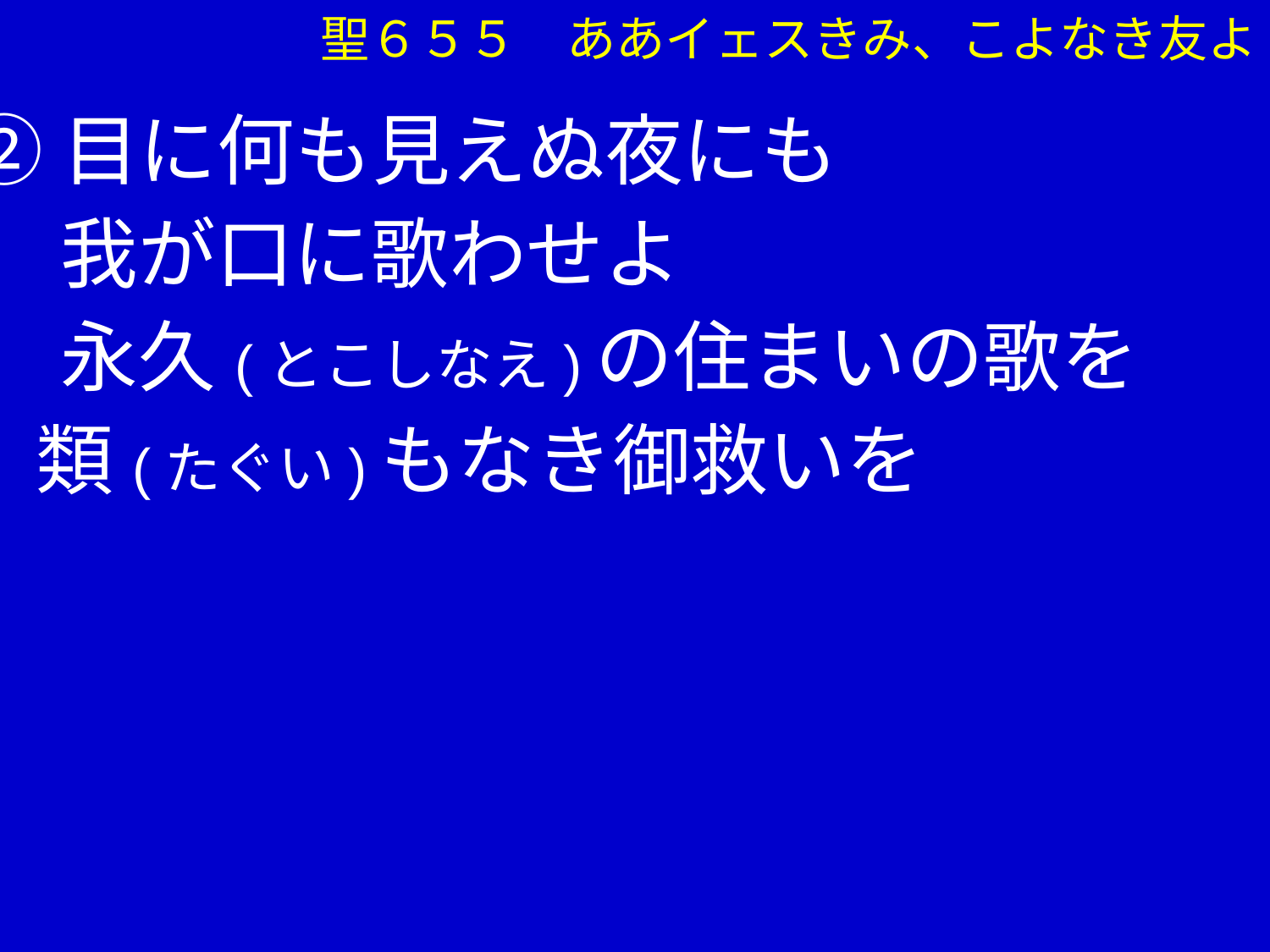

聖６５５　ああイェスきみ、こよなき友よ
②目に何も見えぬ夜にも
　 我が口に歌わせよ
　 永久(とこしなえ)の住まいの歌を
   類(たぐい)もなき御救いを